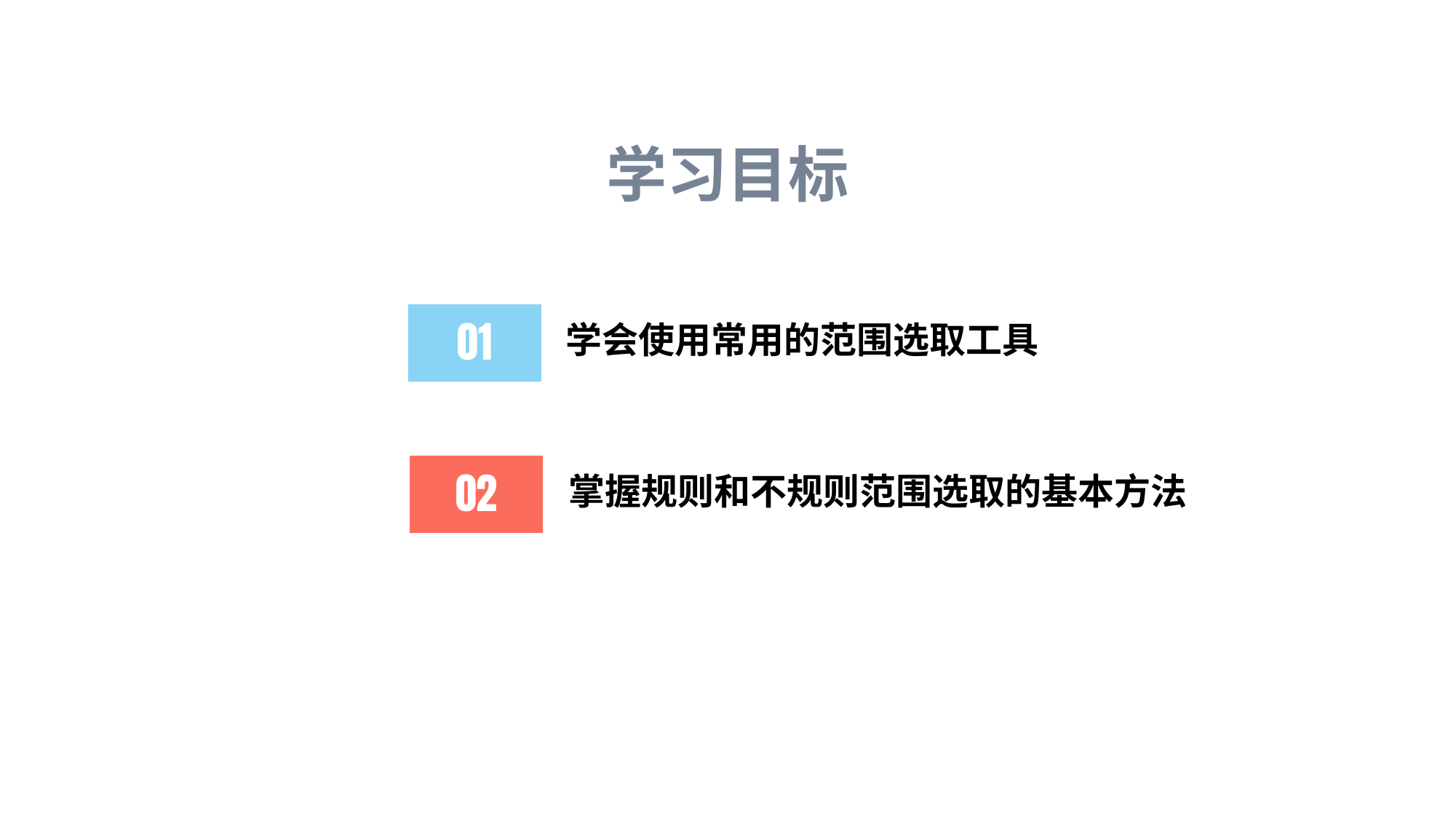

学习目标
01
学会使用常用的范围选取工具
02
掌握规则和不规则范围选取的基本方法